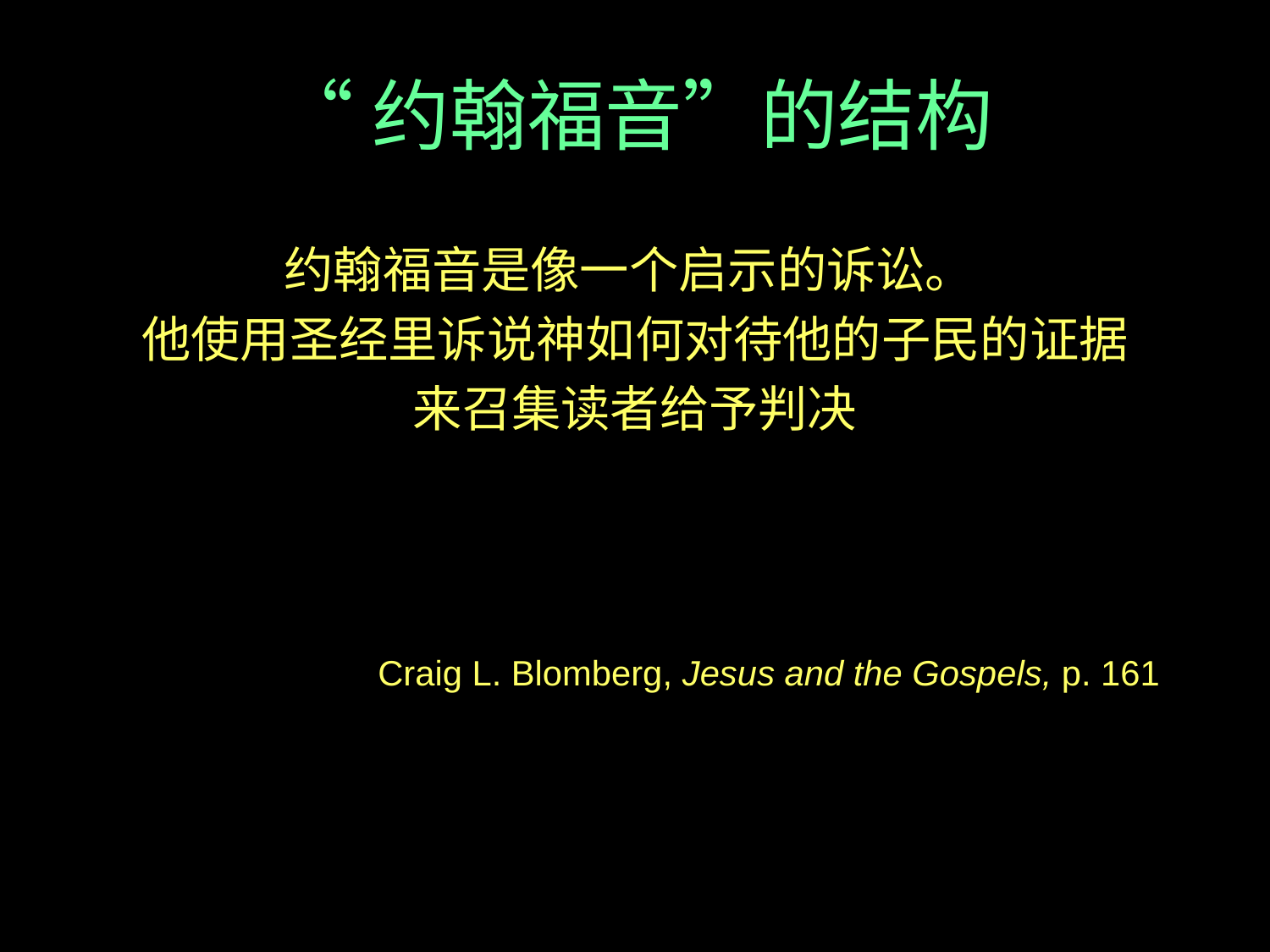

# “约翰福音”的结构
约翰福音是像一个启示的诉讼。
他使用圣经里诉说神如何对待他的子民的证据
来召集读者给予判决

			Craig L. Blomberg, Jesus and the Gospels, p. 161